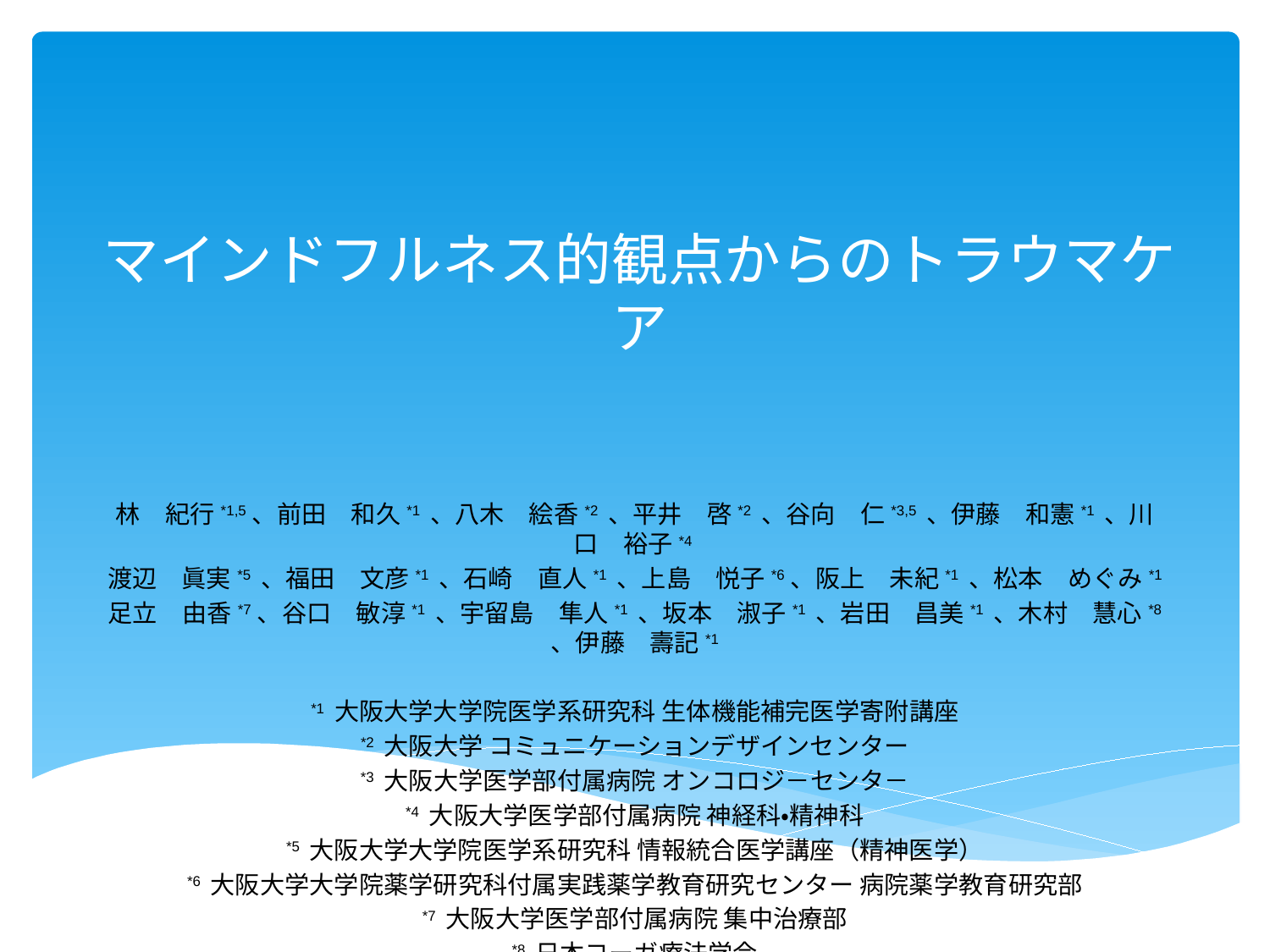

# マインドフルネス的観点からのトラウマケア
林　紀行*1,5、前田　和久*1 、八木　絵香*2 、平井　啓*2 、谷向　仁*3,5 、伊藤　和憲*1 、川口　裕子*4
渡辺　眞実*5 、福田　文彦*1 、石崎　直人*1 、上島　悦子*6、阪上　未紀*1 、松本　めぐみ*1
足立　由香*7、谷口　敏淳*1 、宇留島　隼人*1 、坂本　淑子*1 、岩田　昌美*1 、木村　慧心*8 、伊藤　壽記*1

*1 大阪大学大学院医学系研究科 生体機能補完医学寄附講座
*2 大阪大学 コミュニケーションデザインセンター
*3 大阪大学医学部付属病院 オンコロジ－センタ－
*4 大阪大学医学部付属病院 神経科・精神科
*5 大阪大学大学院医学系研究科 情報統合医学講座（精神医学）
*6 大阪大学大学院薬学研究科付属実践薬学教育研究センター 病院薬学教育研究部
*7 大阪大学医学部付属病院 集中治療部
*8 日本ヨーガ療法学会